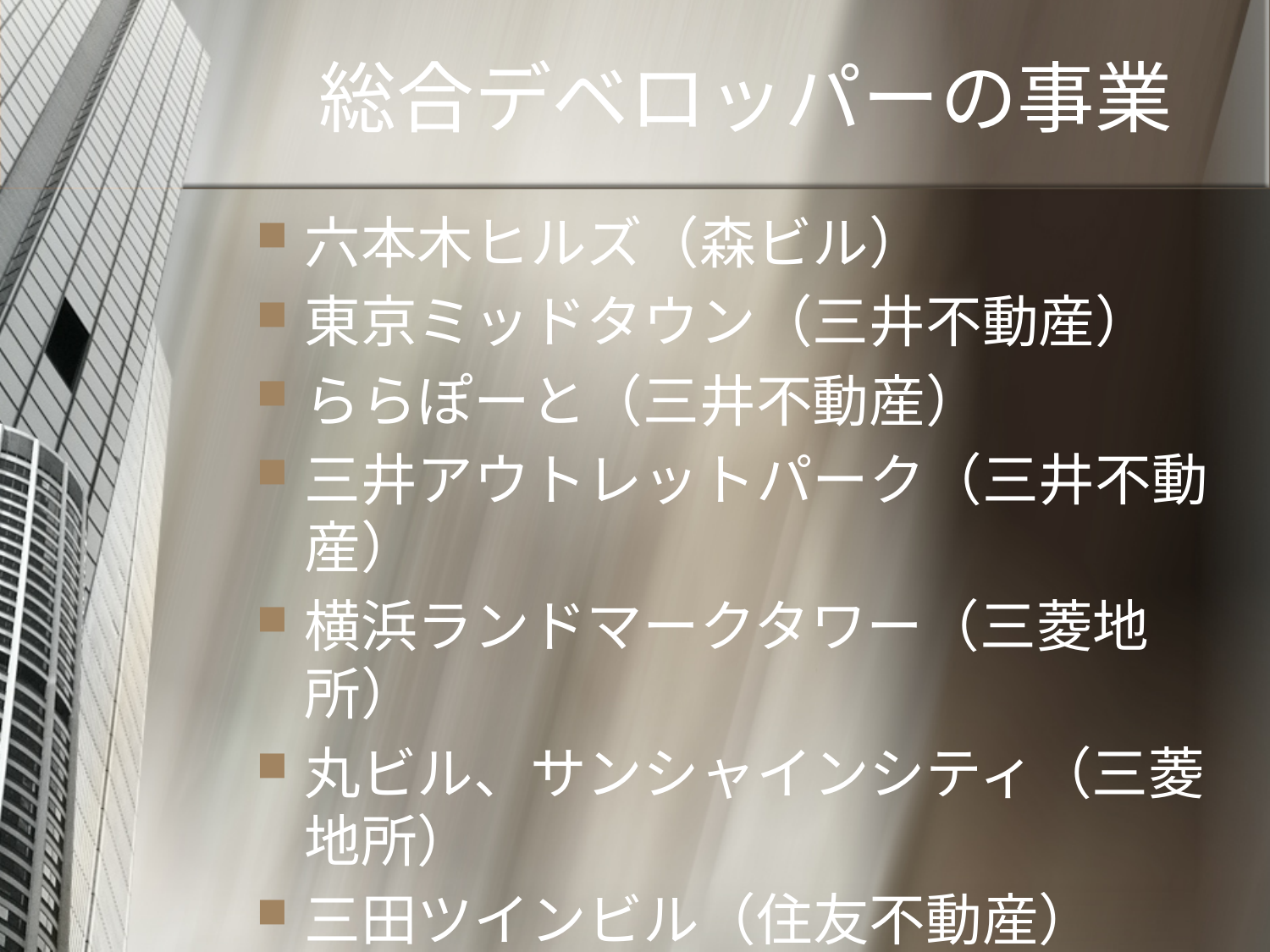

# 総合デベロッパーの事業
六本木ヒルズ（森ビル）
東京ミッドタウン（三井不動産）
ららぽーと（三井不動産）
三井アウトレットパーク（三井不動産）
横浜ランドマークタワー（三菱地所）
丸ビル、サンシャインシティ（三菱地所）
三田ツインビル（住友不動産）
NSビル、新宿住友ビル（住友不動産）